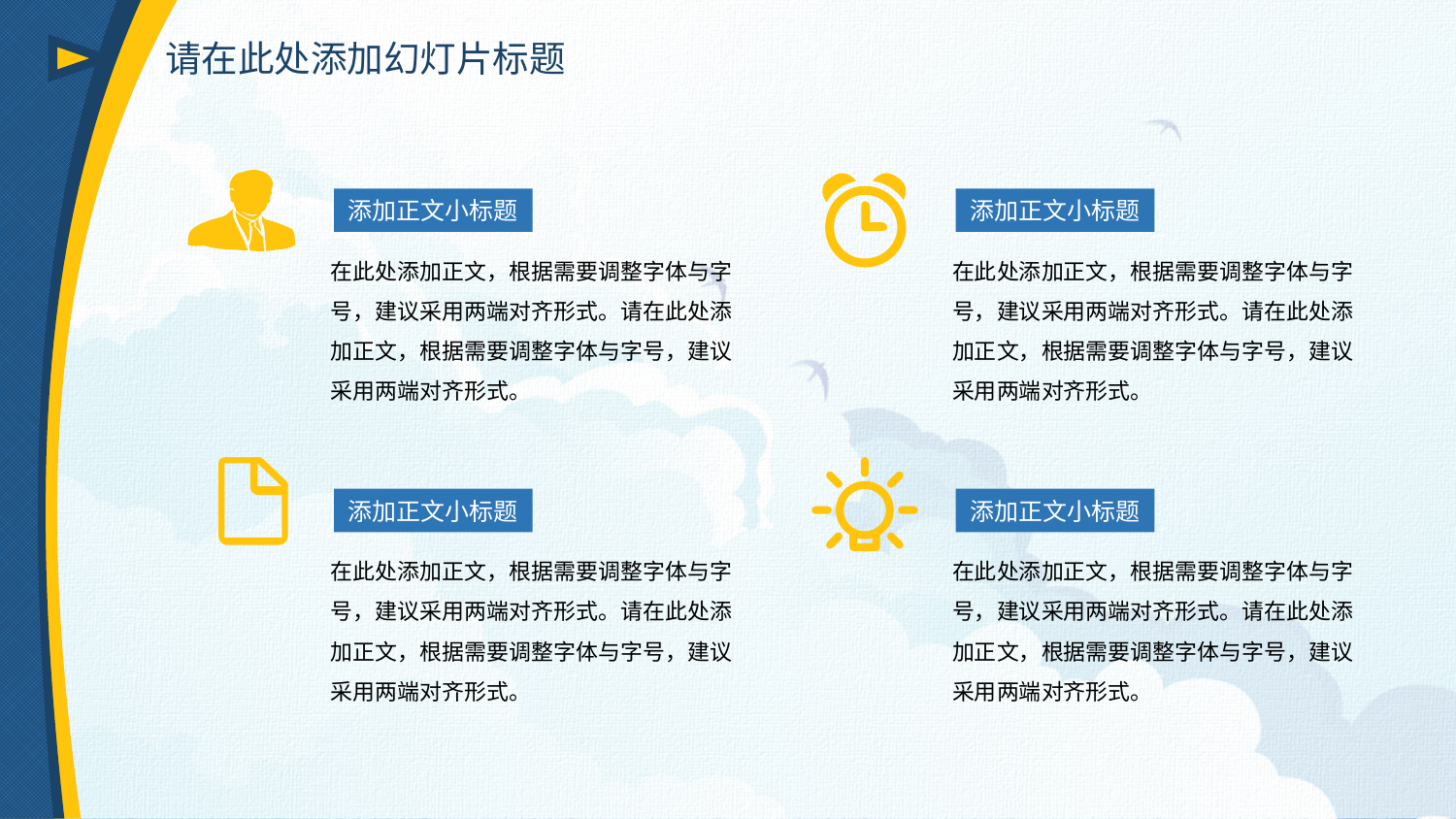

请在此处添加幻灯片标题

添加正文小标题
在此处添加正文，根据需要调整字体与字号，建议采用两端对齐形式。请在此处添加正文，根据需要调整字体与字号，建议采用两端对齐形式。
添加正文小标题
在此处添加正文，根据需要调整字体与字号，建议采用两端对齐形式。请在此处添加正文，根据需要调整字体与字号，建议采用两端对齐形式。

添加正文小标题
在此处添加正文，根据需要调整字体与字号，建议采用两端对齐形式。请在此处添加正文，根据需要调整字体与字号，建议采用两端对齐形式。
添加正文小标题
在此处添加正文，根据需要调整字体与字号，建议采用两端对齐形式。请在此处添加正文，根据需要调整字体与字号，建议采用两端对齐形式。